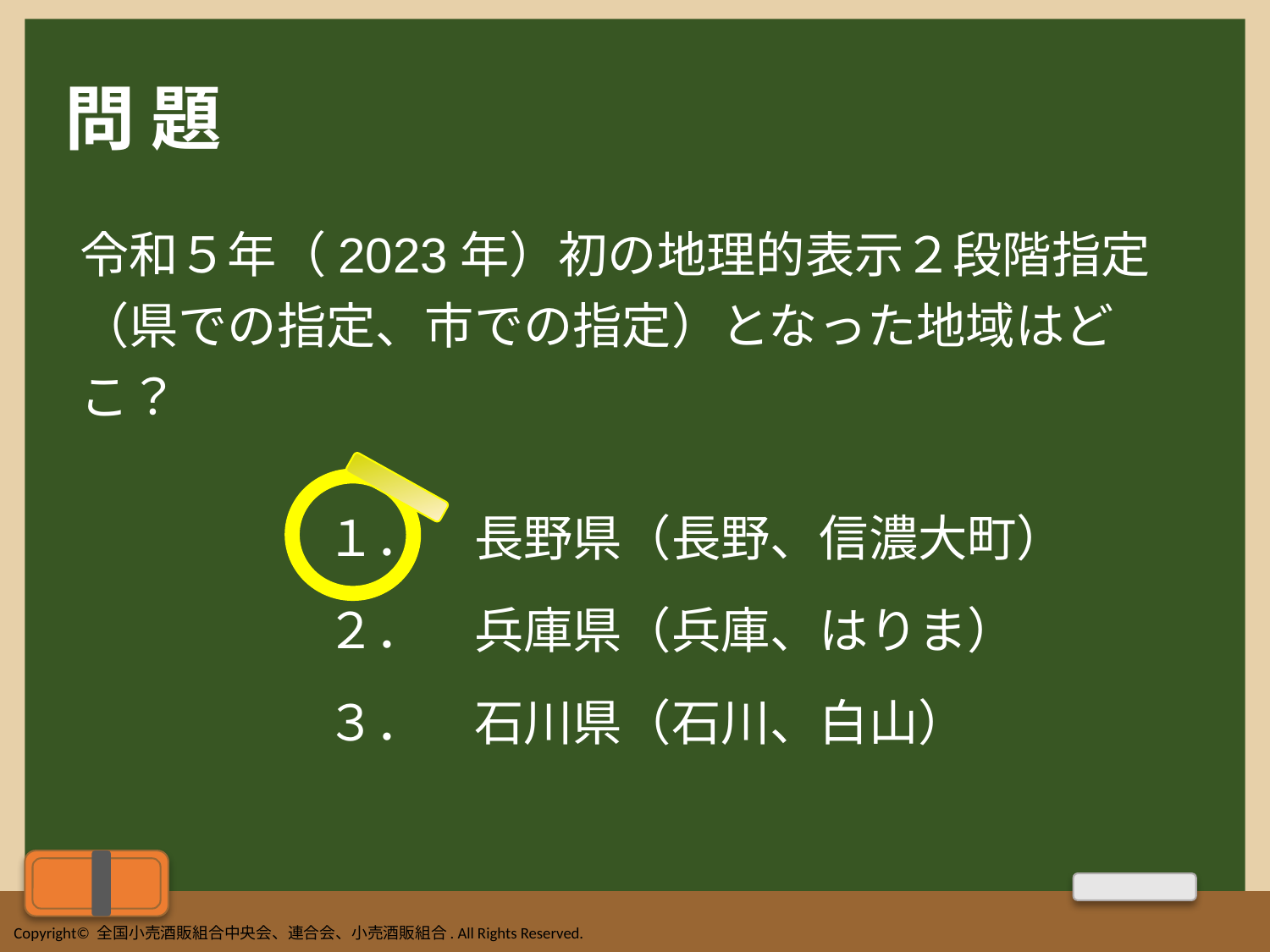

# 問 題
令和５年（2023年）初の地理的表示２段階指定
（県での指定、市での指定）となった地域はど
こ？

　　　　　１．　長野県（長野、信濃大町）
　　　　　２．　兵庫県（兵庫、はりま）
　　　　　３．　石川県（石川、白山）

Copyright© 全国小売酒販組合中央会、連合会、小売酒販組合. All Rights Reserved.